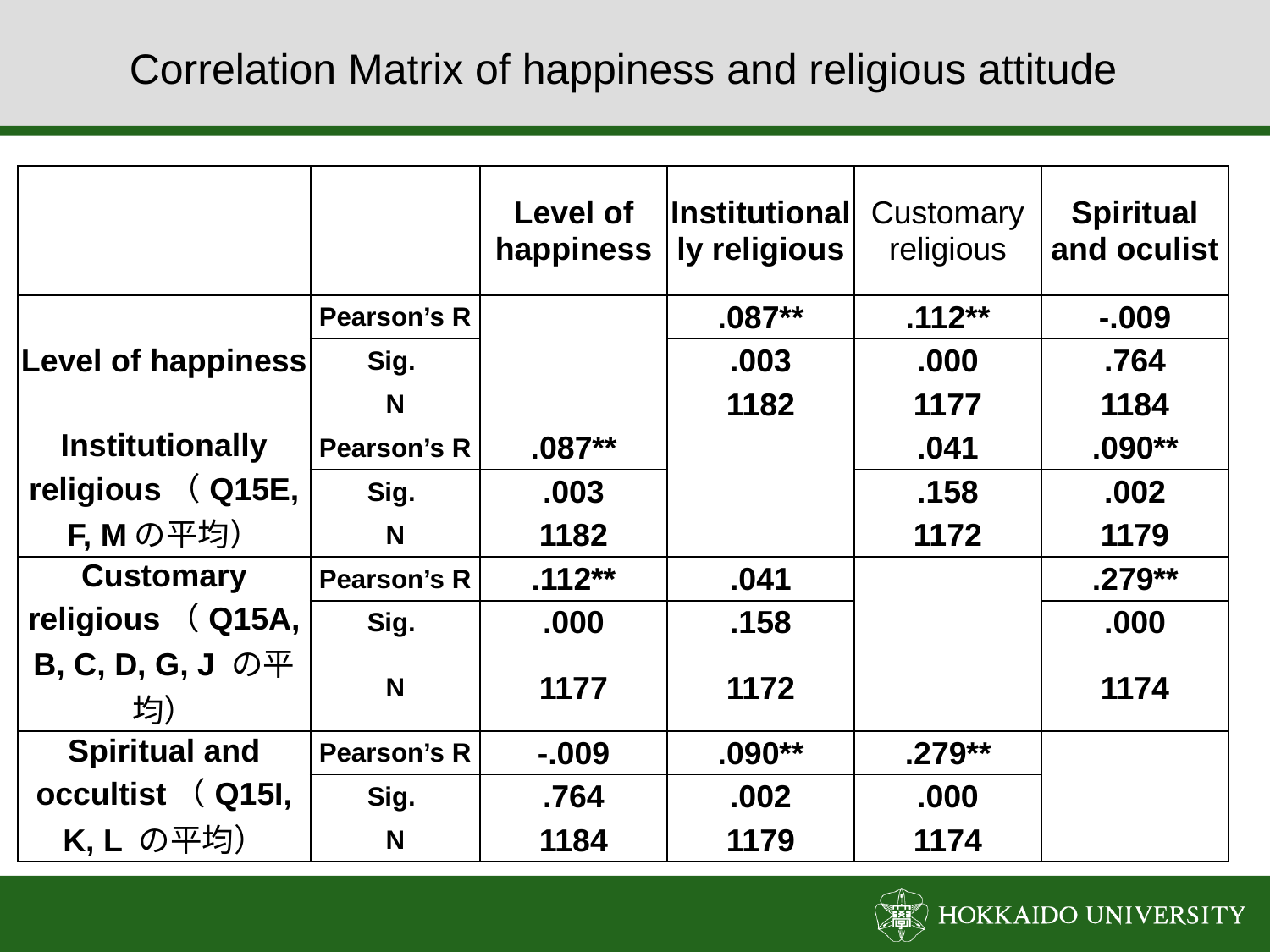

Correlation Matrix of happiness and religious attitude
|  |  | Level of happiness | Institutionally religious | Customary religious | Spiritual and oculist |
| --- | --- | --- | --- | --- | --- |
| Level of happiness | Pearson’s R |  | .087\*\* | .112\*\* | -.009 |
|  | Sig. |  | .003 | .000 | .764 |
|  | N |  | 1182 | 1177 | 1184 |
| Institutionally religious（Q15E, F, Mの平均） | Pearson’s R | .087\*\* |  | .041 | .090\*\* |
|  | Sig. | .003 |  | .158 | .002 |
|  | N | 1182 |  | 1172 | 1179 |
| Customary religious（Q15A, B, C, D, G, J の平均） | Pearson’s R | .112\*\* | .041 |  | .279\*\* |
|  | Sig. | .000 | .158 |  | .000 |
|  | N | 1177 | 1172 |  | 1174 |
| Spiritual and occultist（Q15I, K, L の平均） | Pearson’s R | -.009 | .090\*\* | .279\*\* |  |
|  | Sig. | .764 | .002 | .000 |  |
|  | N | 1184 | 1179 | 1174 |  |